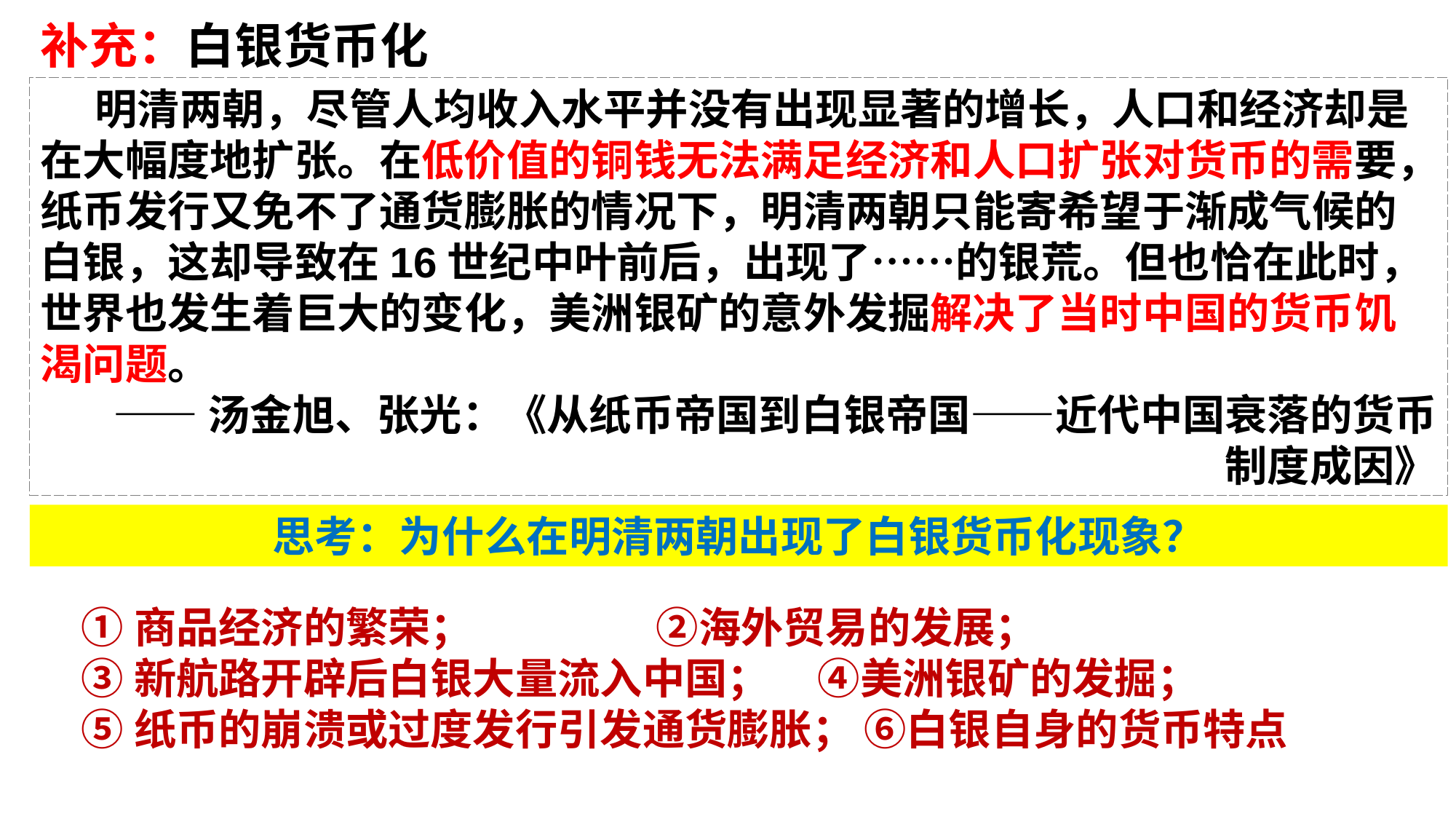

补充：白银货币化
明清两朝，尽管人均收入水平并没有出现显著的增长，人口和经济却是在大幅度地扩张。在低价值的铜钱无法满足经济和人口扩张对货币的需要，纸币发行又免不了通货膨胀的情况下，明清两朝只能寄希望于渐成气候的白银，这却导致在16世纪中叶前后，出现了……的银荒。但也恰在此时，世界也发生着巨大的变化，美洲银矿的意外发掘解决了当时中国的货币饥渴问题。
——汤金旭、张光：《从纸币帝国到白银帝国——近代中国衰落的货币制度成因》
思考：为什么在明清两朝出现了白银货币化现象？
①商品经济的繁荣；                   ②海外贸易的发展；
③新航路开辟后白银大量流入中国；     ④美洲银矿的发掘；
⑤纸币的崩溃或过度发行引发通货膨胀； ⑥白银自身的货币特点